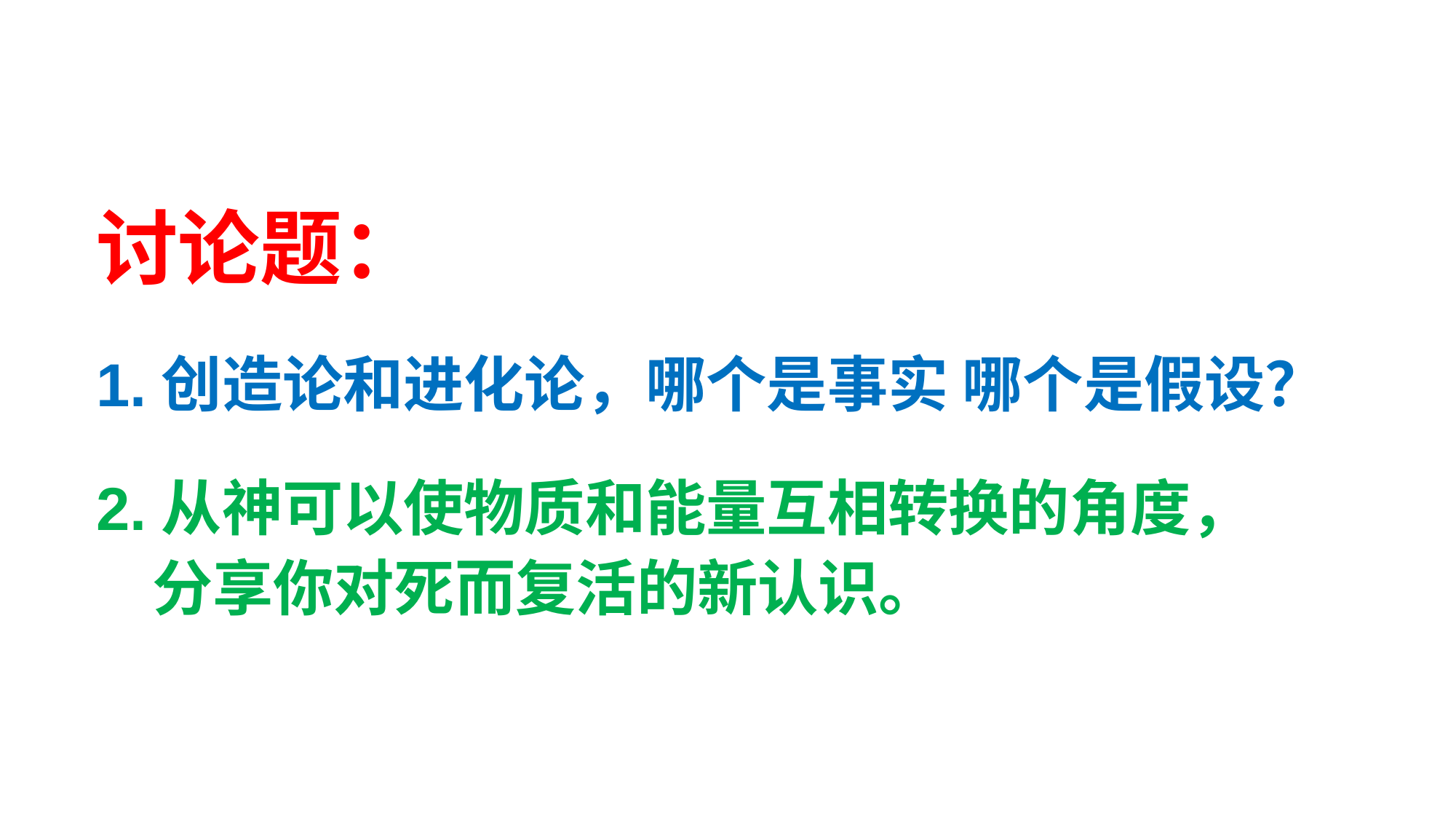

讨论题：
1.创造论和进化论，哪个是事实 哪个是假设？
2.从神可以使物质和能量互相转换的角度，
   分享你对死而复活的新认识。